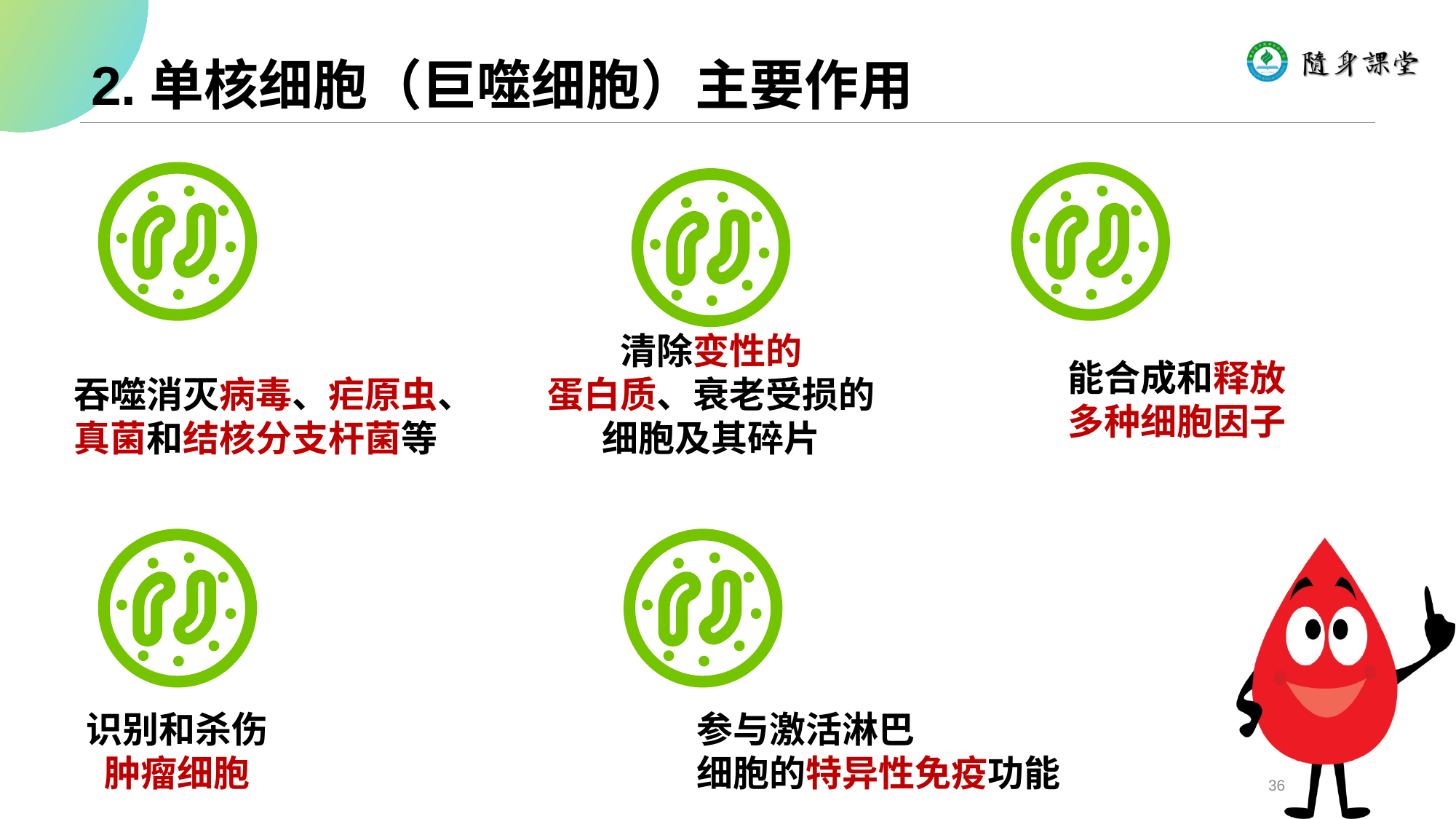

# 2.单核细胞（巨噬细胞）主要作用

吞噬消灭病毒、疟原虫、
真菌和结核分支杆菌等
能合成和释放
多种细胞因子
清除变性的
蛋白质、衰老受损的
细胞及其碎片

识别和杀伤
肿瘤细胞
参与激活淋巴
细胞的特异性免疫功能
36